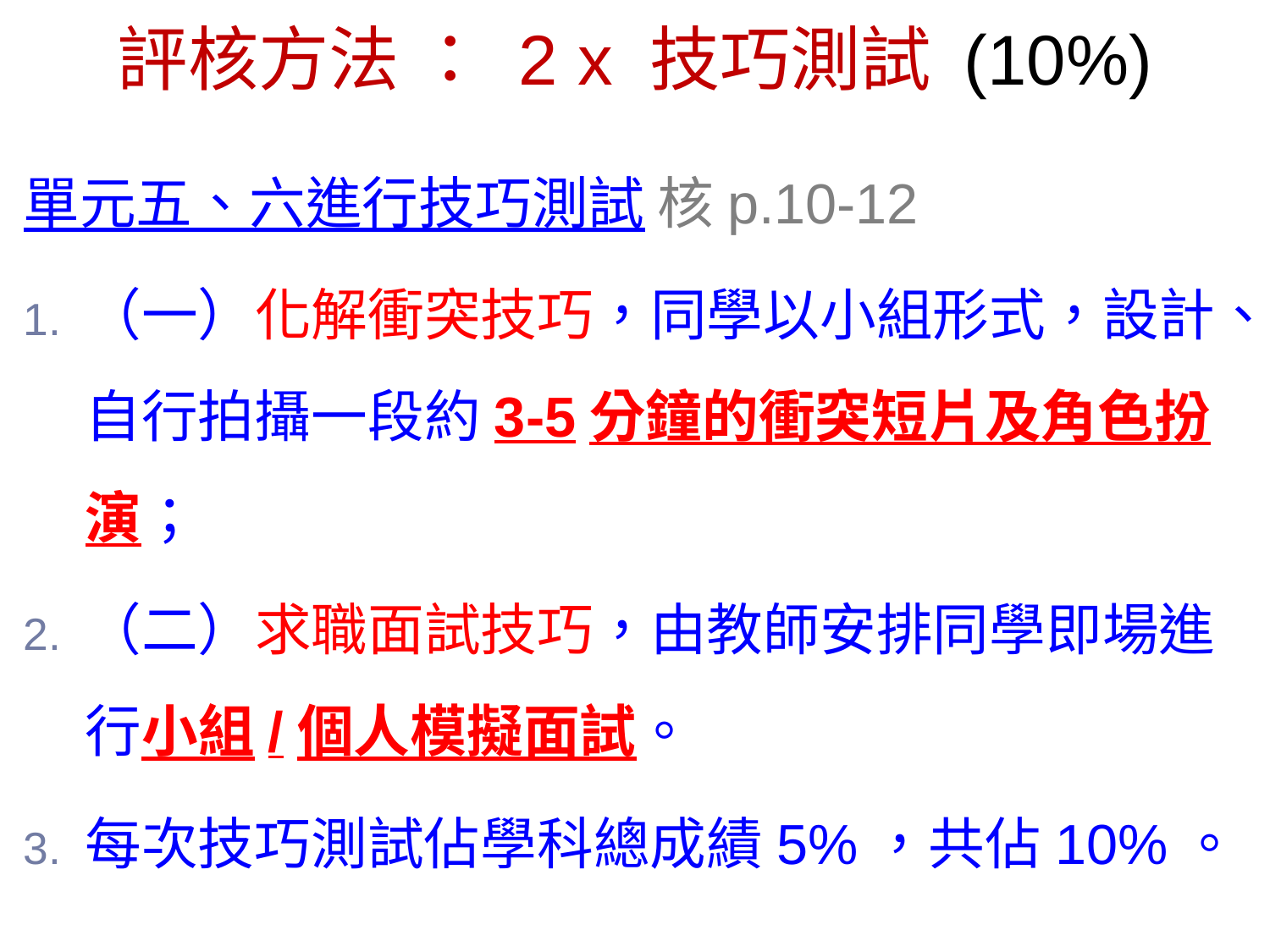

# 評核方法 ： 2 x 技巧測試 (10%)
單元五、六進行技巧測試 核p.10-12
（一）化解衝突技巧，同學以小組形式，設計、自行拍攝一段約3-5分鐘的衝突短片及角色扮演；
（二）求職面試技巧，由教師安排同學即場進行小組/個人模擬面試。
每次技巧測試佔學科總成績5%，共佔10%。